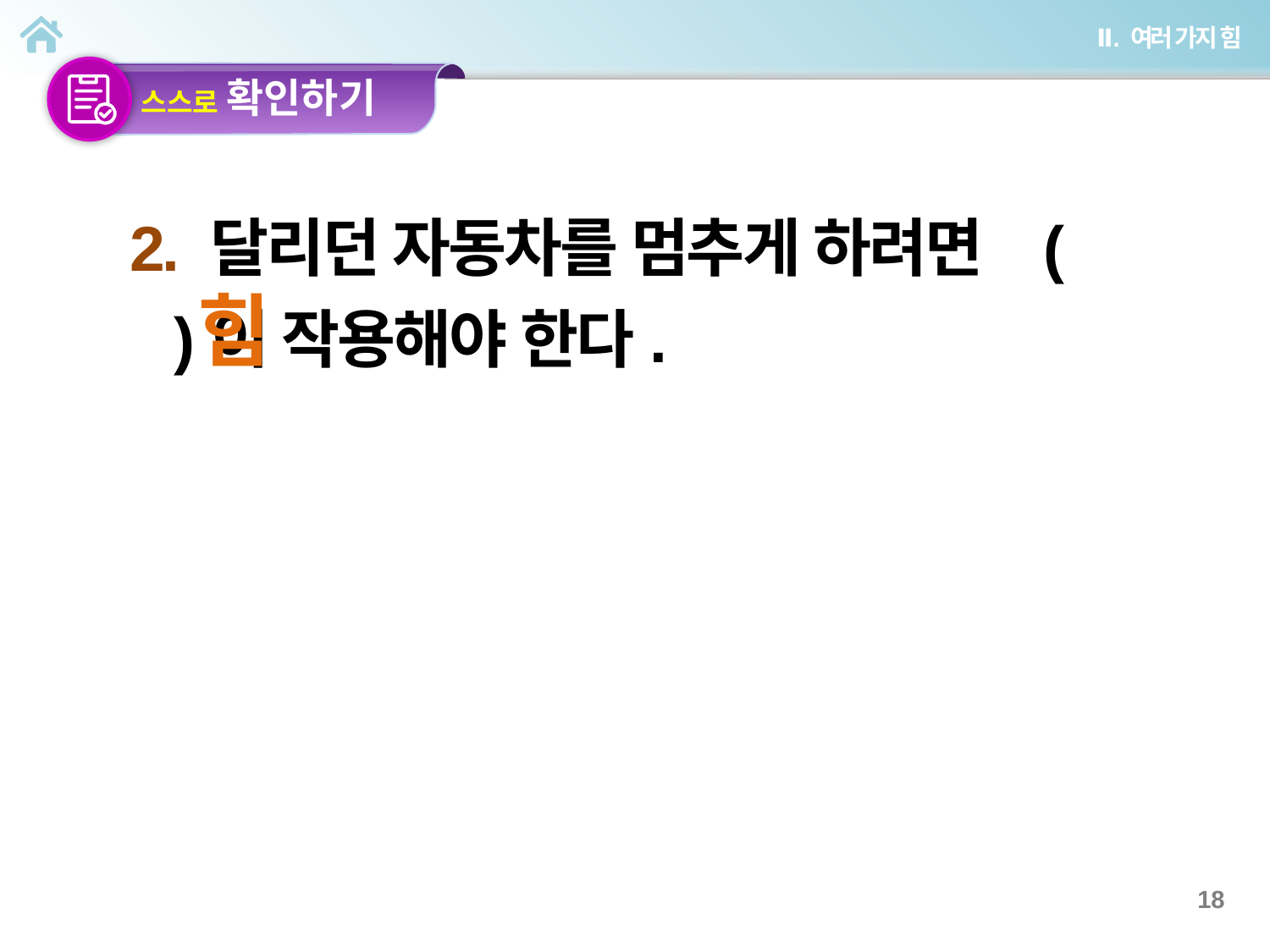

2. 달리던 자동차를 멈추게 하려면   (        )이 작용해야 한다.
힘
18